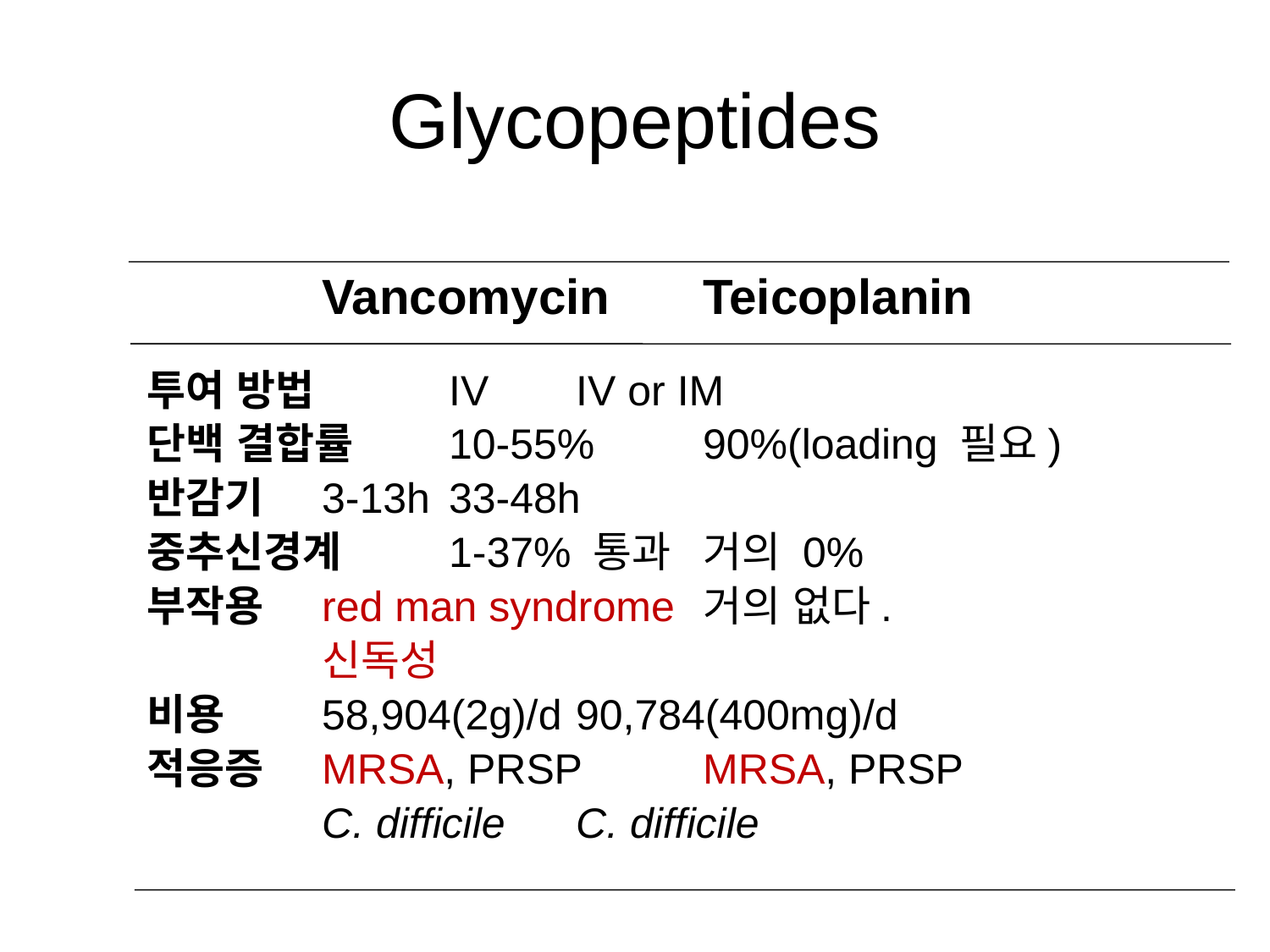

# Glycopeptides

		Vancomycin 	Teicoplanin
투여 방법 	IV 	IV or IM
단백 결합률 	10-55% 	90%(loading 필요)
반감기 	3-13h 	33-48h
중추신경계 	1-37% 통과 	거의 0%
부작용 	red man syndrome	거의 없다.
		신독성
비용 	58,904(2g)/d	90,784(400mg)/d
적응증 	MRSA, PRSP 	MRSA, PRSP
 		C. difficile 	C. difficile